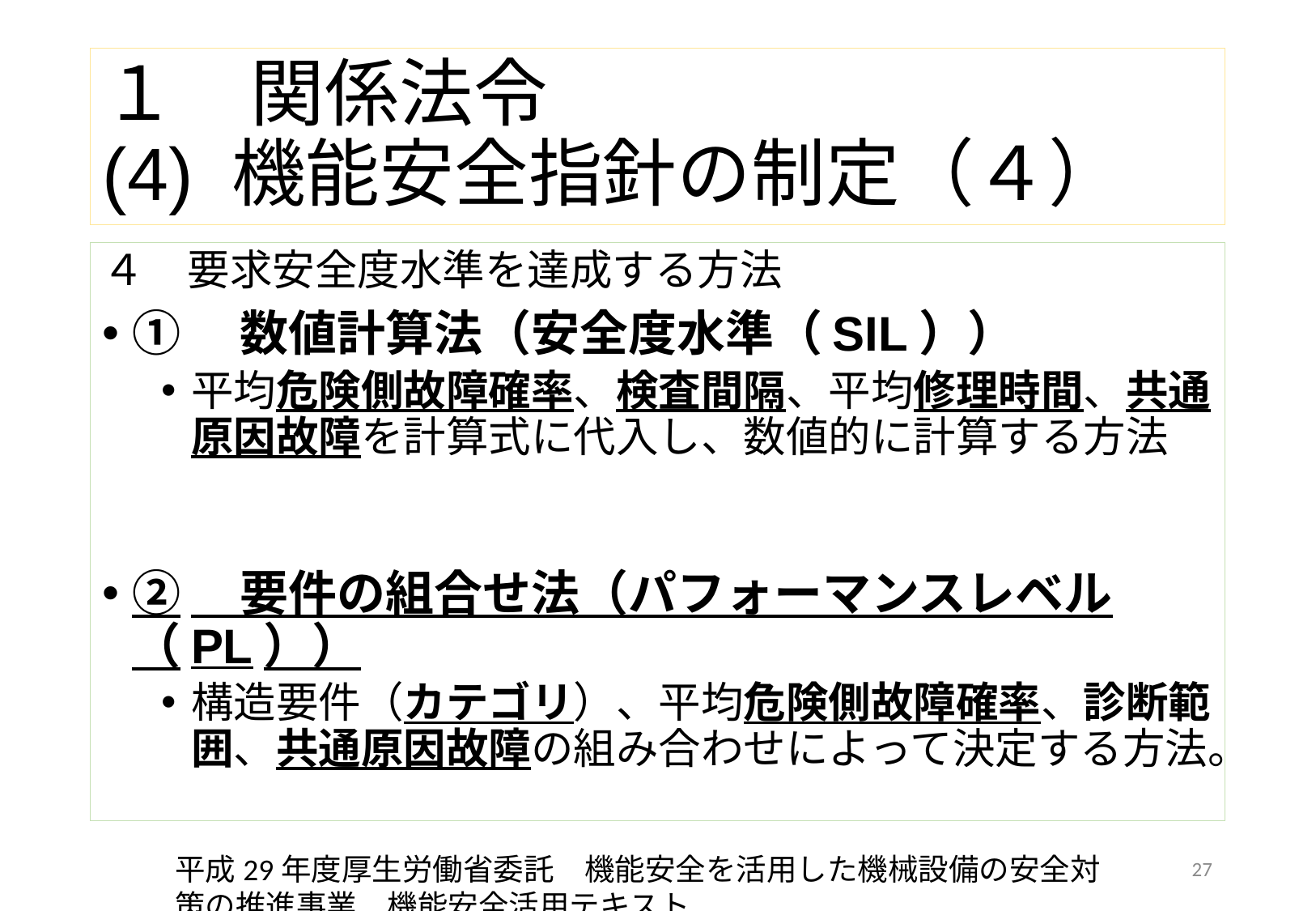

# １　関係法令 (4) 機能安全指針の制定（４）
４　要求安全度水準を達成する方法
①　数値計算法（安全度水準（SIL））
平均危険側故障確率、検査間隔、平均修理時間、共通原因故障を計算式に代入し、数値的に計算する方法

②　要件の組合せ法（パフォーマンスレベル（PL））
構造要件（カテゴリ）、平均危険側故障確率、診断範囲、共通原因故障の組み合わせによって決定する方法。

平成29年度厚生労働省委託　機能安全を活用した機械設備の安全対策の推進事業　機能安全活用テキスト
27